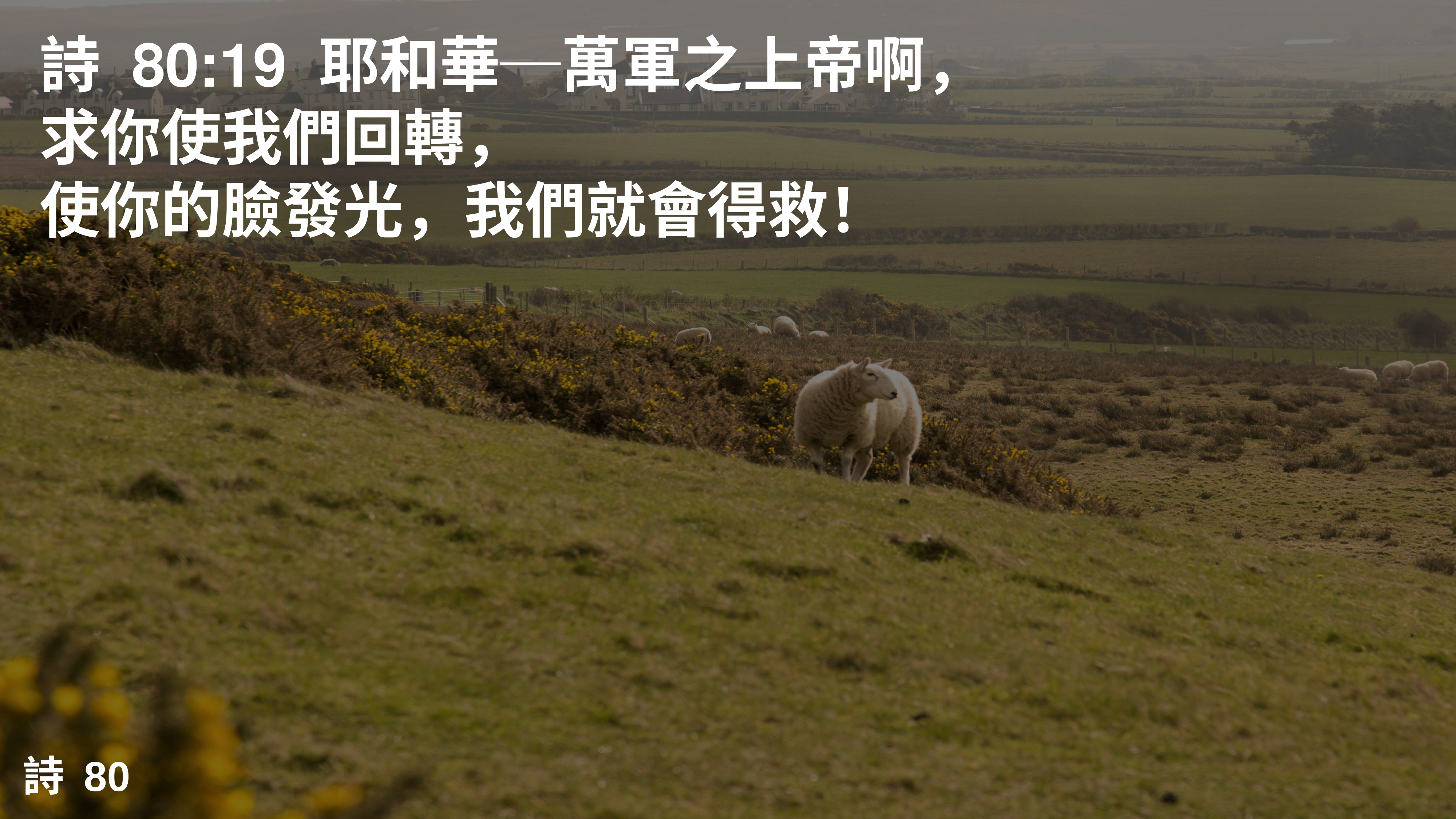

詩 80:19 耶和華─萬軍之上帝啊，
求你使我們回轉，
使你的臉發光，我們就會得救！
詩 80